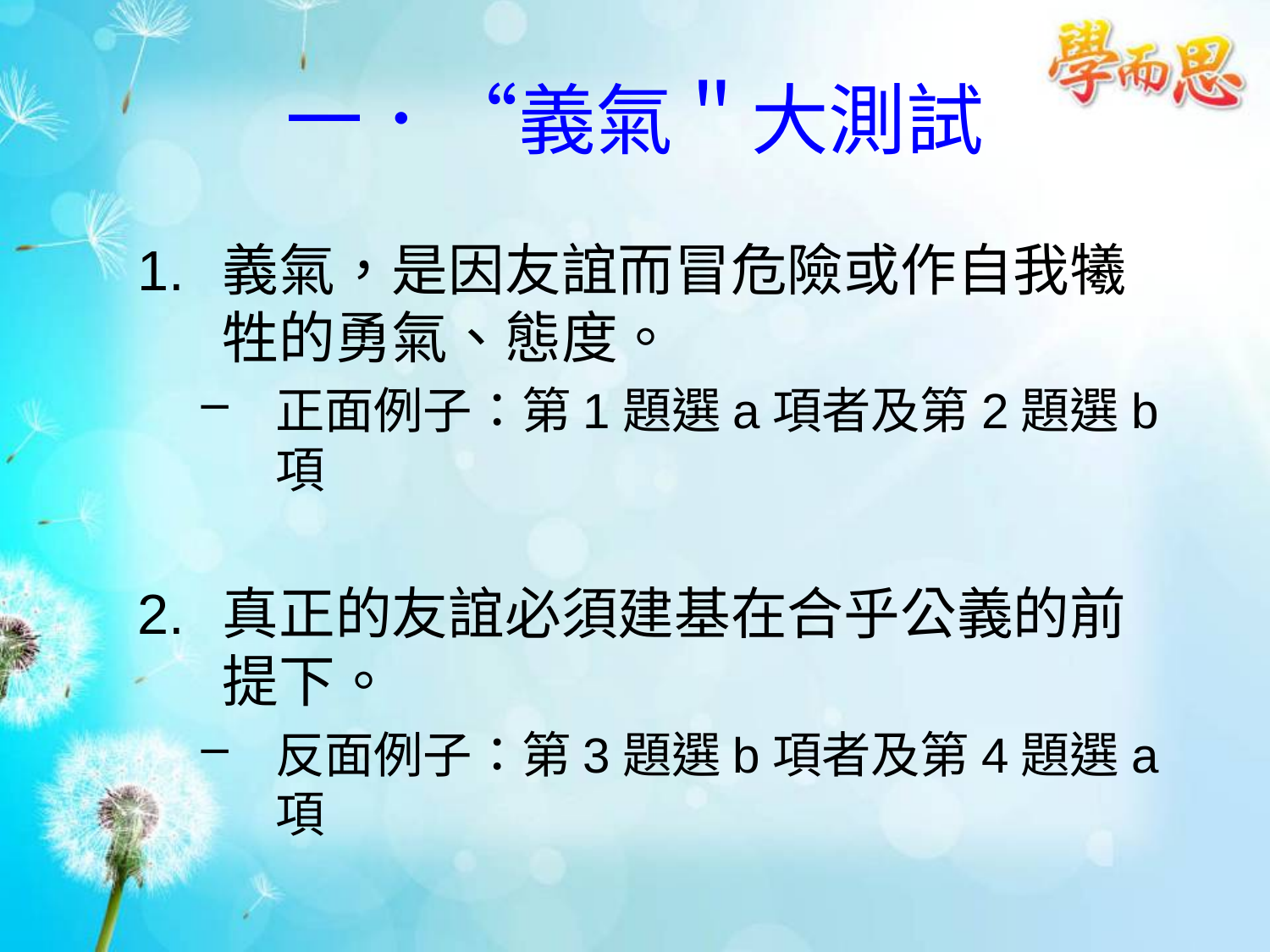

# 一．“義氣＂大測試
義氣，是因友誼而冒危險或作自我犧牲的勇氣、態度。
正面例子：第1題選a項者及第2題選b項

真正的友誼必須建基在合乎公義的前提下。
反面例子：第3題選b項者及第4題選a項